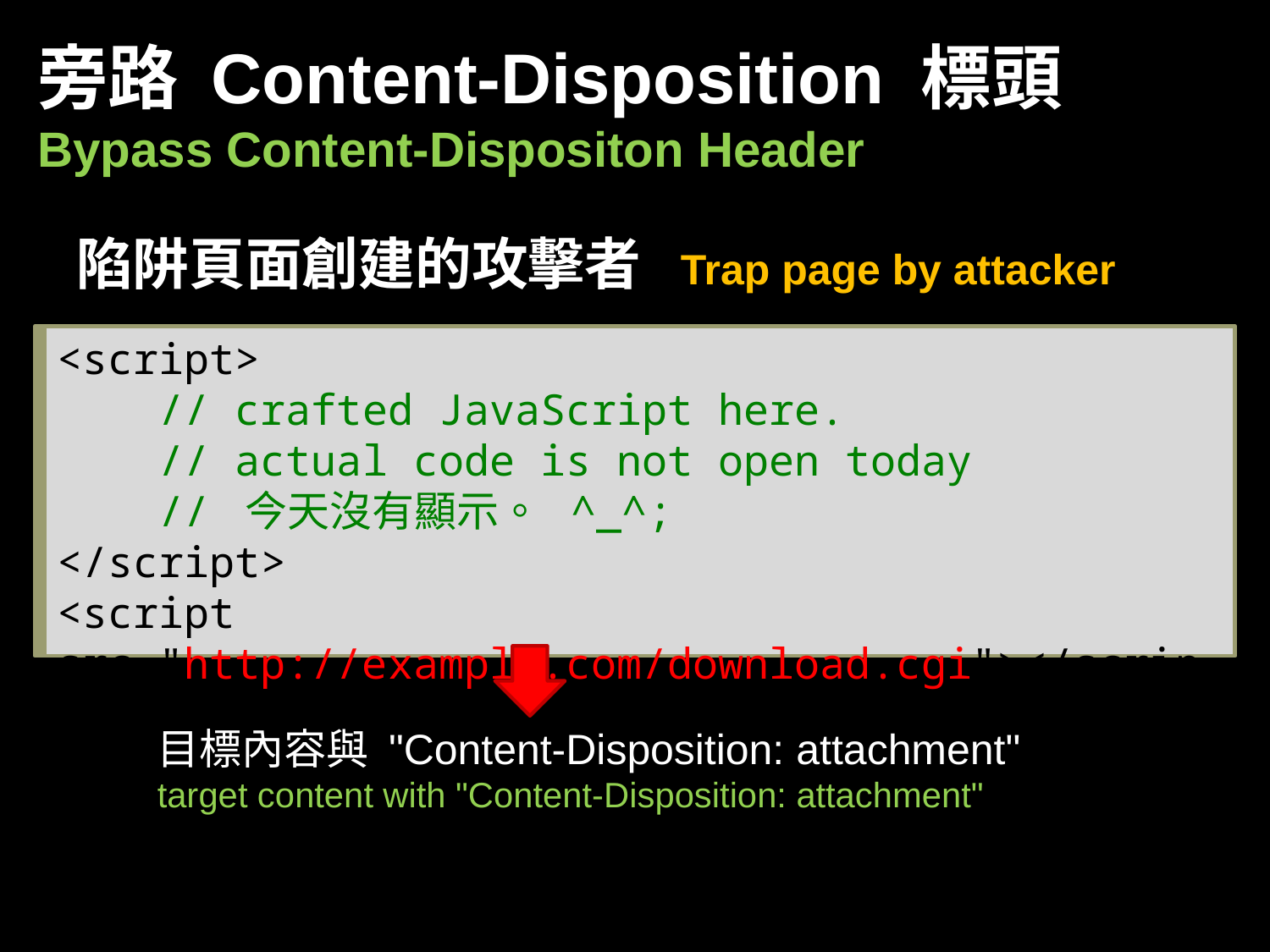

# 旁路 Content-Disposition 標頭 Bypass Content-Dispositon Header
陷阱頁面創建的攻擊者  Trap page by attacker

<script>
    // crafted JavaScript here.
    // actual code is not open today
    // 今天沒有顯示。  ^_^;
</script>
<script src="http://example.com/download.cgi"></script>

目標內容與 "Content-Disposition: attachment"
target content with "Content-Disposition: attachment"